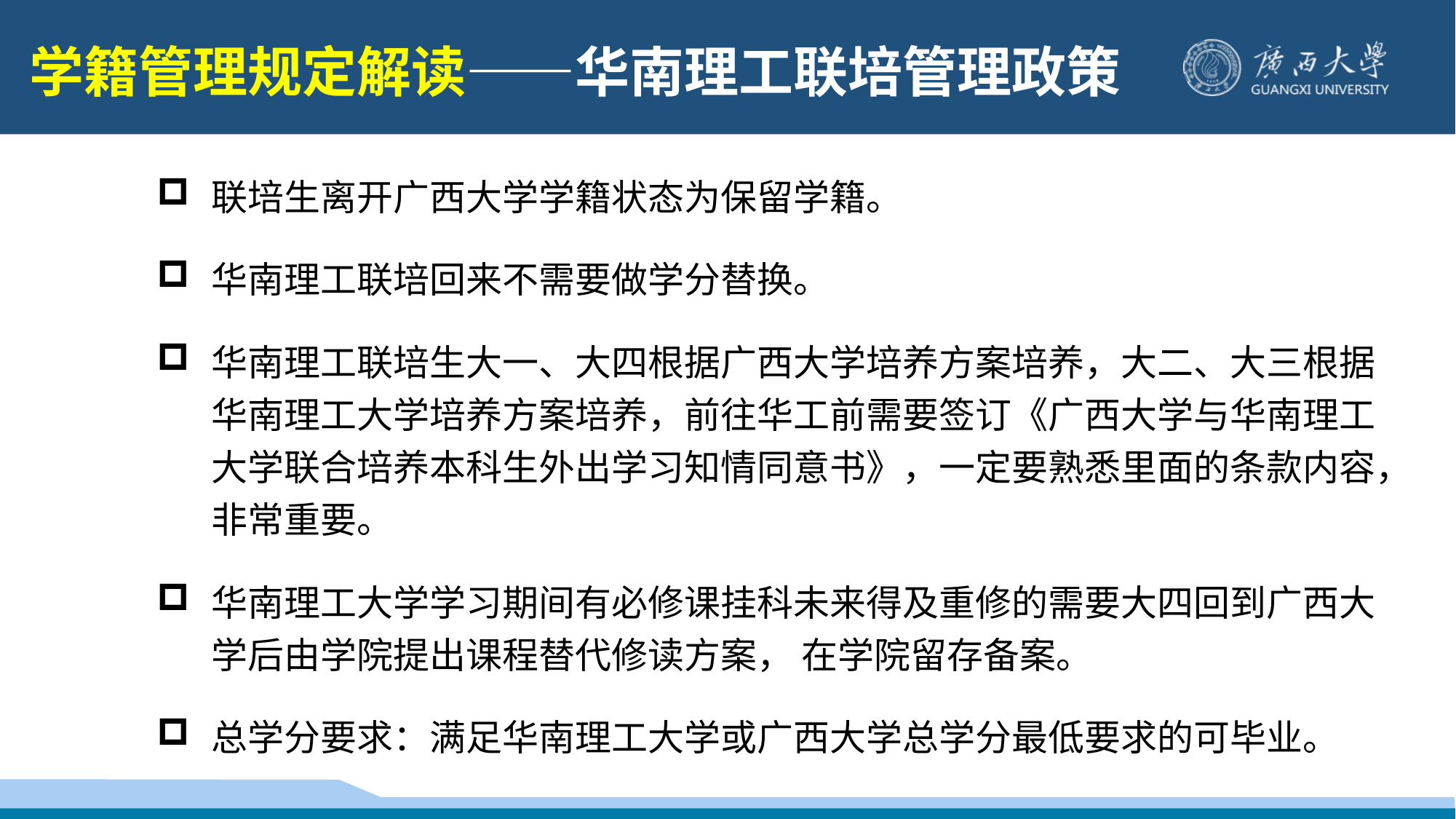

学籍管理规定解读——华南理工联培管理政策
联培生离开广西大学学籍状态为保留学籍。
华南理工联培回来不需要做学分替换。
华南理工联培生大一、大四根据广西大学培养方案培养，大二、大三根据华南理工大学培养方案培养，前往华工前需要签订《广西大学与华南理工大学联合培养本科生外出学习知情同意书》，一定要熟悉里面的条款内容，非常重要。
华南理工大学学习期间有必修课挂科未来得及重修的需要大四回到广西大学后由学院提出课程替代修读方案， 在学院留存备案。
总学分要求：满足华南理工大学或广西大学总学分最低要求的可毕业。